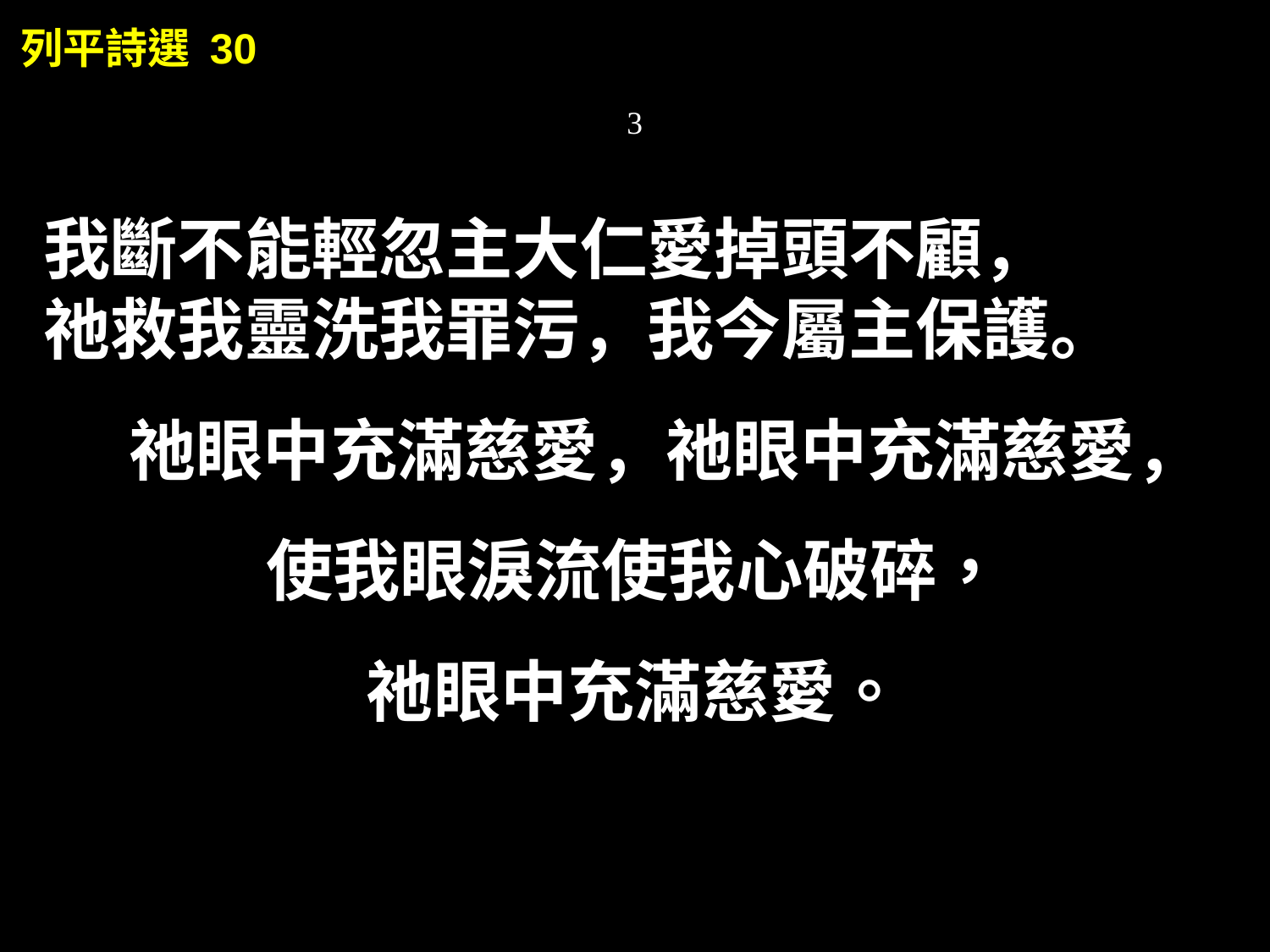

列平詩選 30
3
我斷不能輕忽主大仁愛掉頭不顧，
祂救我靈洗我罪污，我今屬主保護。
   祂眼中充滿慈愛，祂眼中充滿慈愛， 使我眼淚流使我心破碎，
祂眼中充滿慈愛。